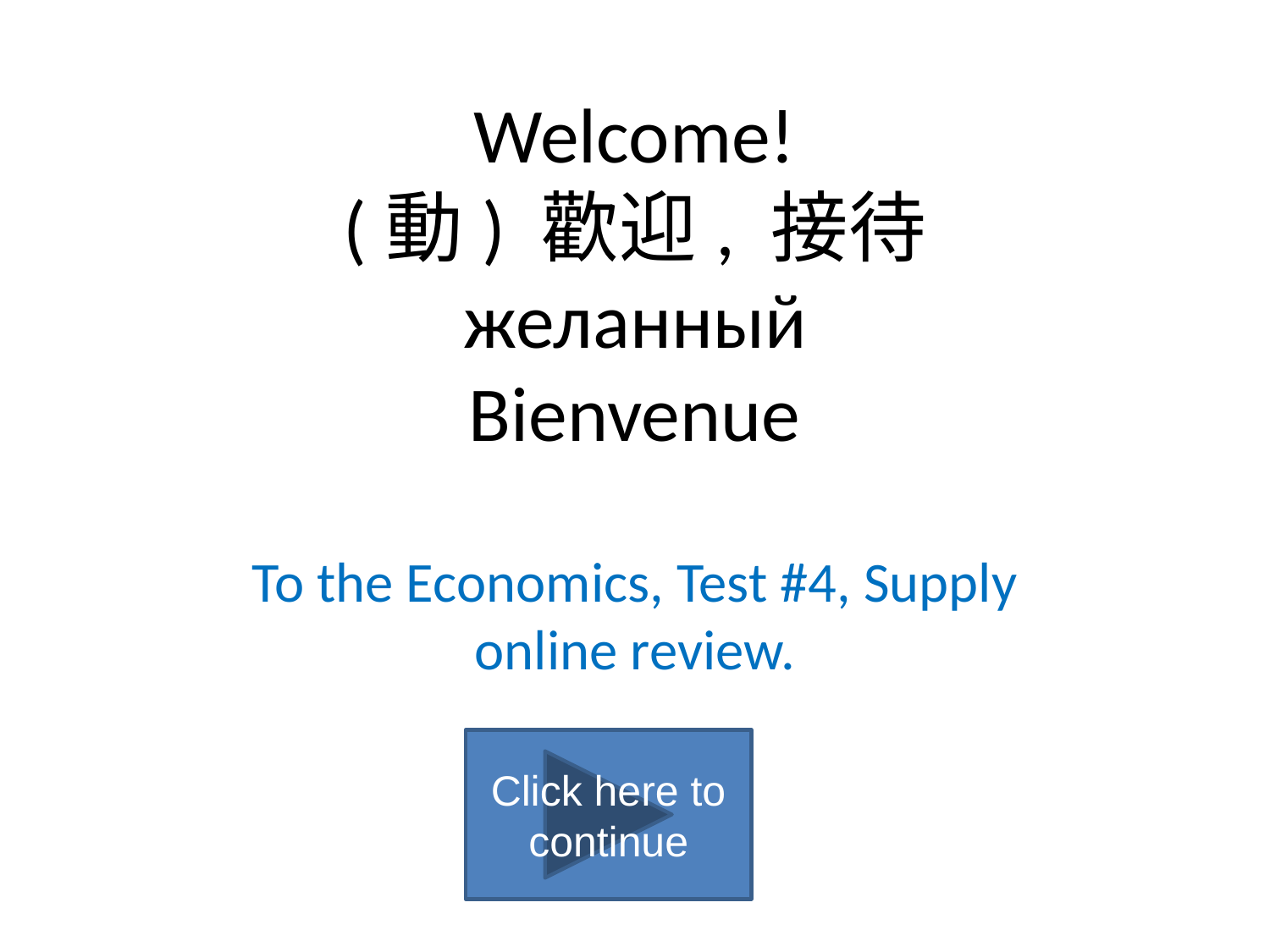

# Welcome! (動) 歡迎, 接待 желанный Bienvenue
To the Economics, Test #4, Supply online review.
Click here to continue